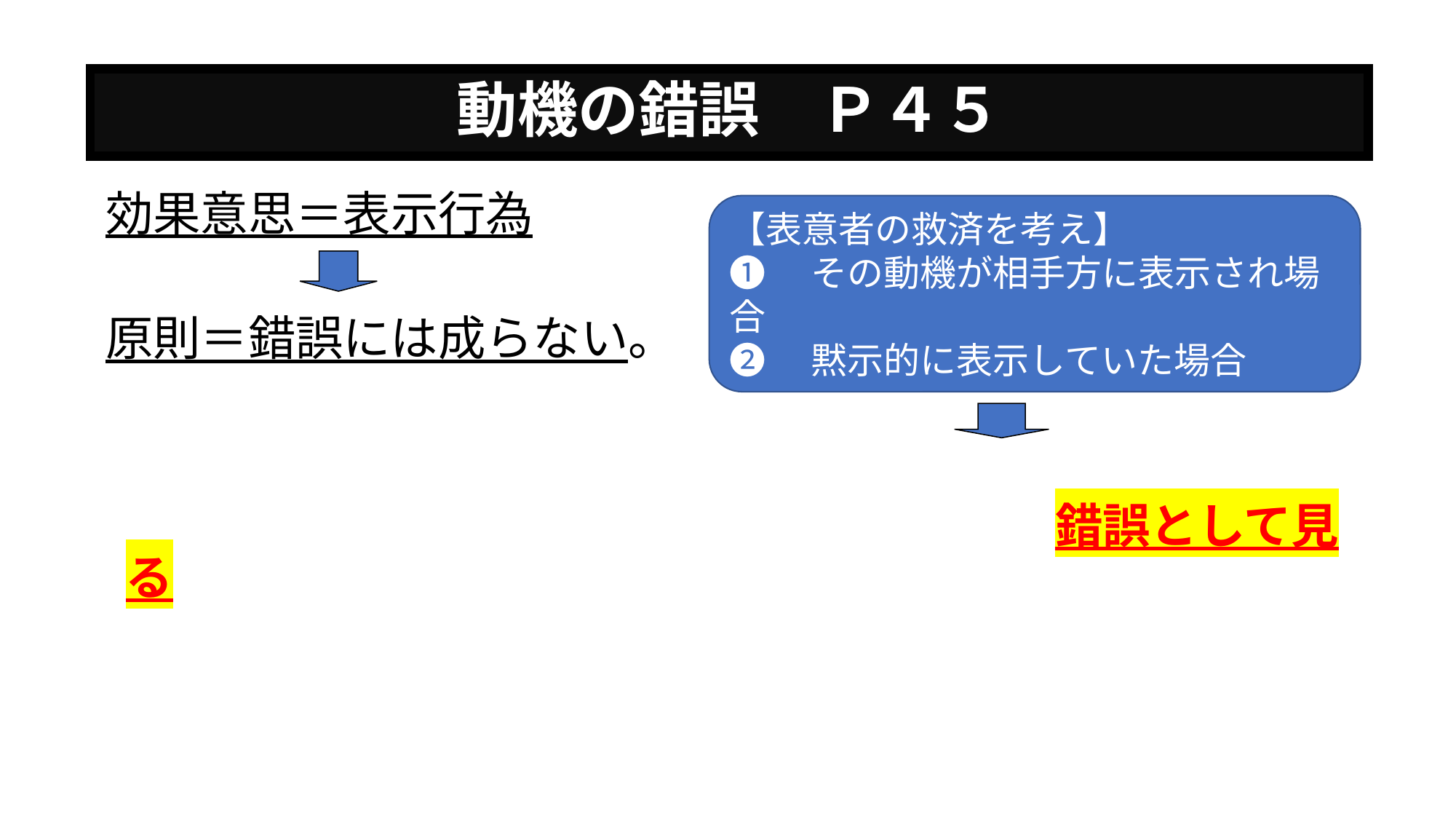

# 動機の錯誤　Ｐ４５
効果意思＝表示行為

原則＝錯誤には成らない。

　　　　　　　　　表意者の救済を考え
　　　　①その動表示　　　　　　　　　　錯誤として見るしていた場合

【表意者の救済を考え】
❶　その動機が相手方に表示され場合
❷　黙示的に表示していた場合